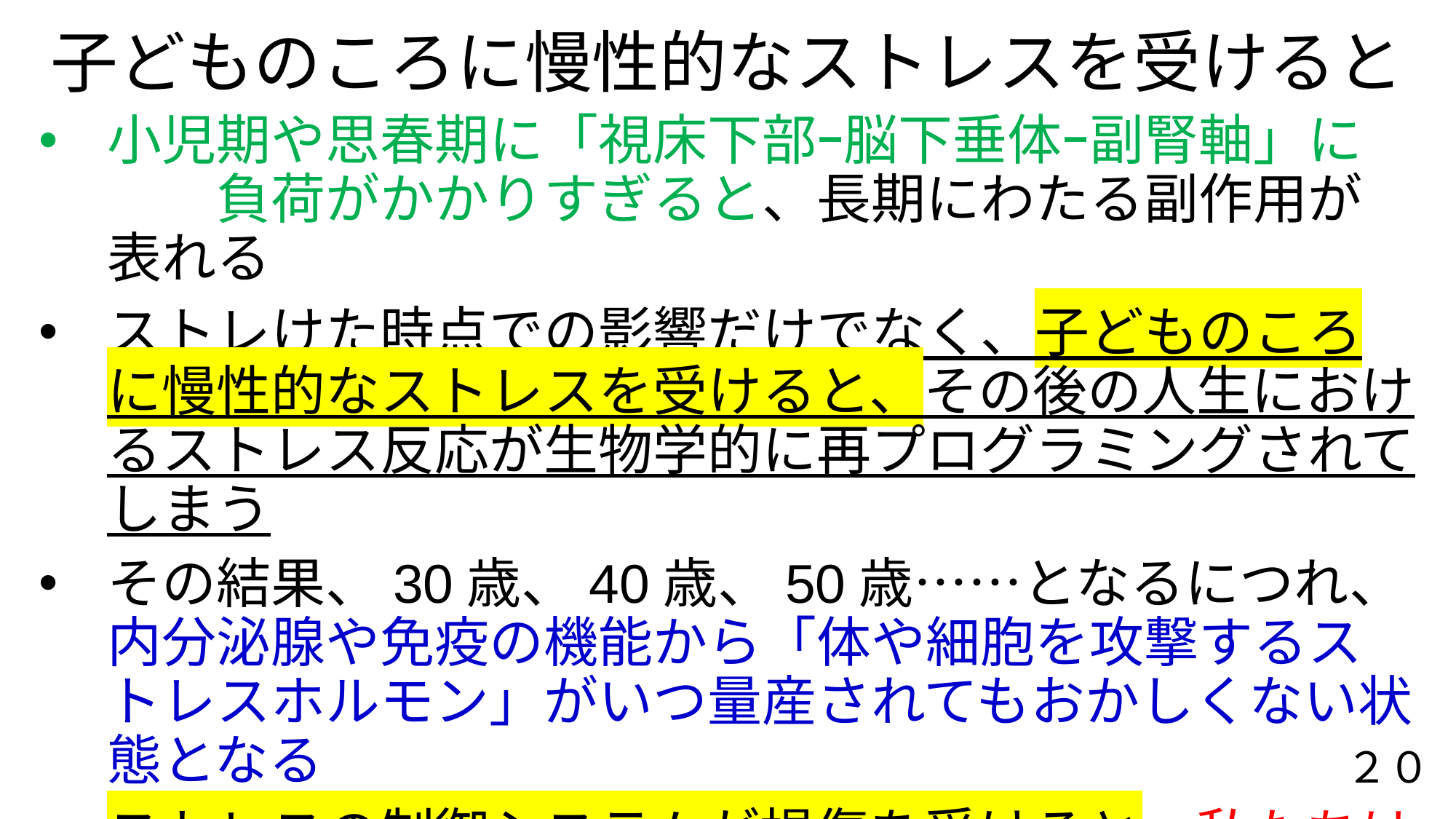

# 子どものころに慢性的なストレスを受けると
小児期や思春期に「視床下部ｰ脳下垂体ｰ副腎軸」に　　負荷がかかりすぎると、長期にわたる副作用が表れる
ストレけた時点での影響だけでなく、子どものころに慢性的なストレスを受けると、その後の人生におけるストレス反応が生物学的に再プログラミングされてしまう
その結果、30歳、40歳、50歳……となるにつれ、内分泌腺や免疫の機能から「体や細胞を攻撃するストレスホルモン」がいつ量産されてもおかしくない状態となる
ストレスの制御システムが損傷を受けると、私たちはストレスに過剰に反応し、過敏な状態から自然に元に戻る力が低下し、つねに反応していることになる

２０